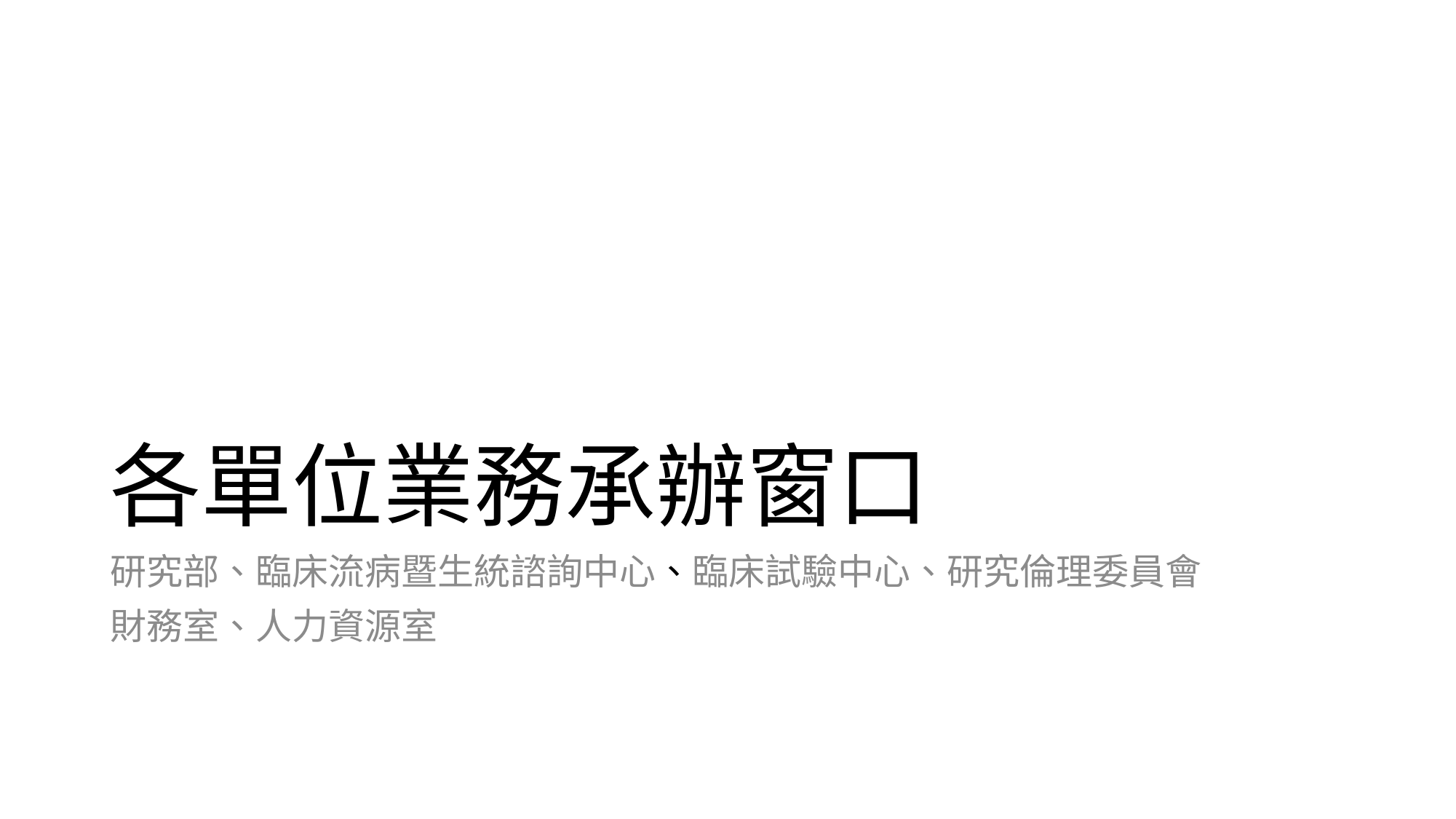

# 各單位業務承辦窗口
研究部、臨床流病暨生統諮詢中心、臨床試驗中心、研究倫理委員會
財務室、人力資源室